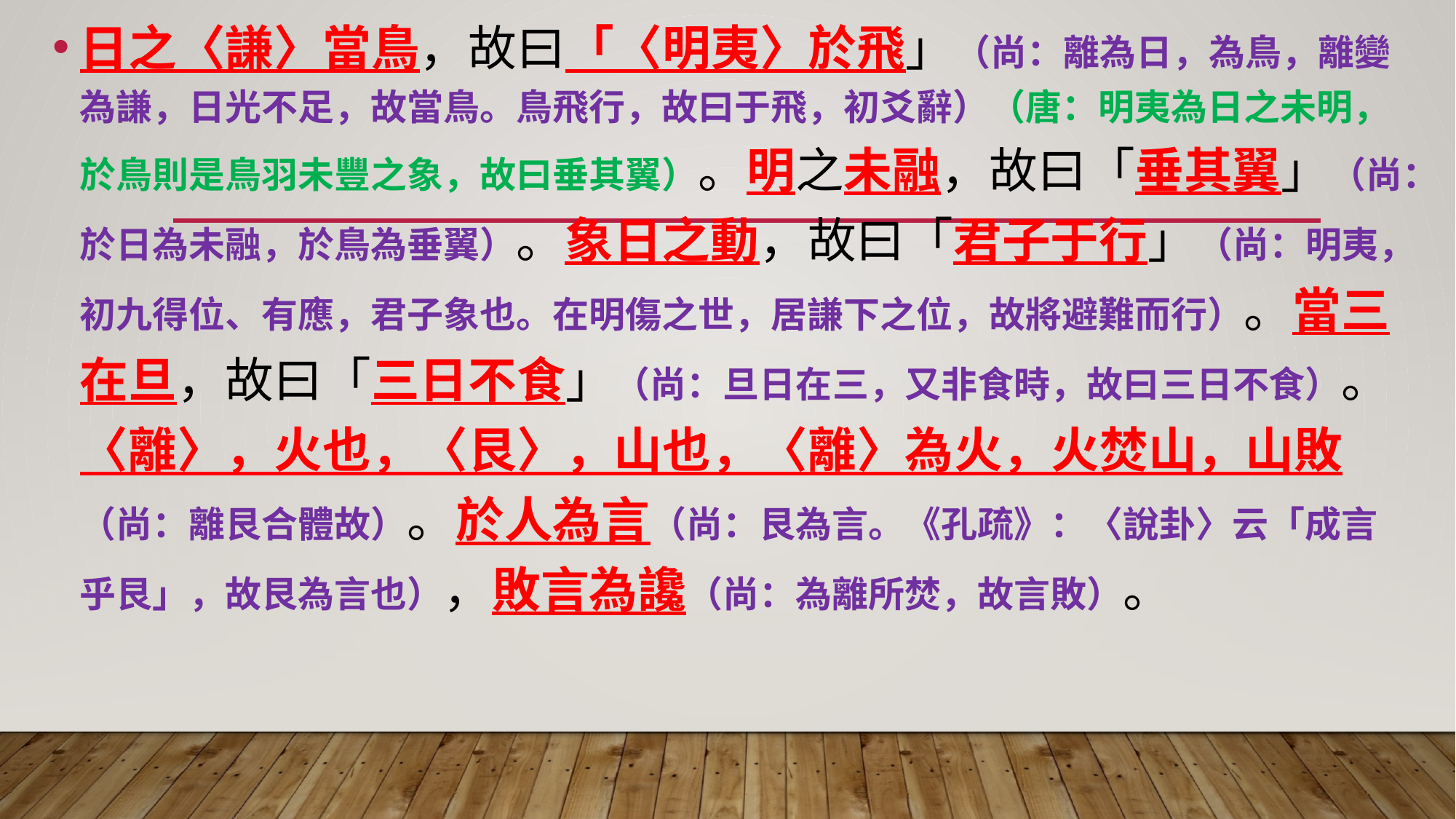

日之〈謙〉當鳥，故曰「〈明夷〉於飛」（尚：離為日，為鳥，離變為謙，日光不足，故當鳥。鳥飛行，故曰于飛，初爻辭）（唐：明夷為日之未明，於鳥則是鳥羽未豐之象，故曰垂其翼）。明之未融，故曰「垂其翼」（尚：於日為未融，於鳥為垂翼）。象日之動，故曰「君子于行」（尚：明夷，初九得位、有應，君子象也。在明傷之世，居謙下之位，故將避難而行）。當三在旦，故曰「三日不食」（尚：旦日在三，又非食時，故曰三日不食）。〈離〉，火也，〈艮〉，山也，〈離〉為火，火焚山，山敗（尚：離艮合體故）。於人為言（尚：艮為言。《孔疏》：〈說卦〉云「成言乎艮」，故艮為言也），敗言為讒（尚：為離所焚，故言敗）。